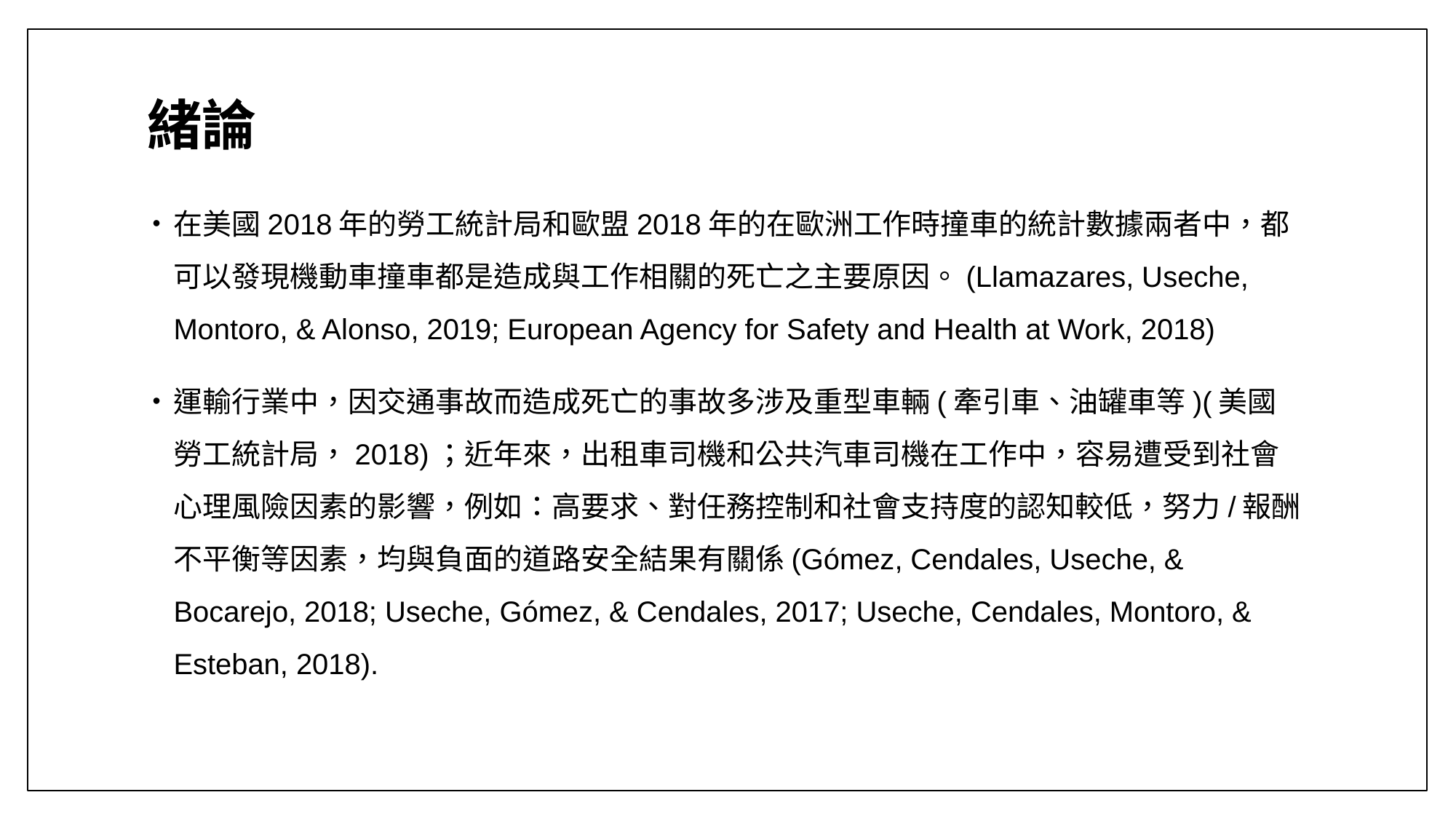

# 緒論
在美國2018年的勞工統計局和歐盟2018年的在歐洲工作時撞車的統計數據兩者中，都可以發現機動車撞車都是造成與工作相關的死亡之主要原因。(Llamazares, Useche, Montoro, & Alonso, 2019; European Agency for Safety and Health at Work, 2018)
運輸行業中，因交通事故而造成死亡的事故多涉及重型車輛(牽引車、油罐車等)(美國勞工統計局，2018)；近年來，出租車司機和公共汽車司機在工作中，容易遭受到社會心理風險因素的影響，例如：高要求、對任務控制和社會支持度的認知較低，努力/報酬不平衡等因素，均與負面的道路安全結果有關係(Gómez, Cendales, Useche, & Bocarejo, 2018; Useche, Gómez, & Cendales, 2017; Useche, Cendales, Montoro, & Esteban, 2018).